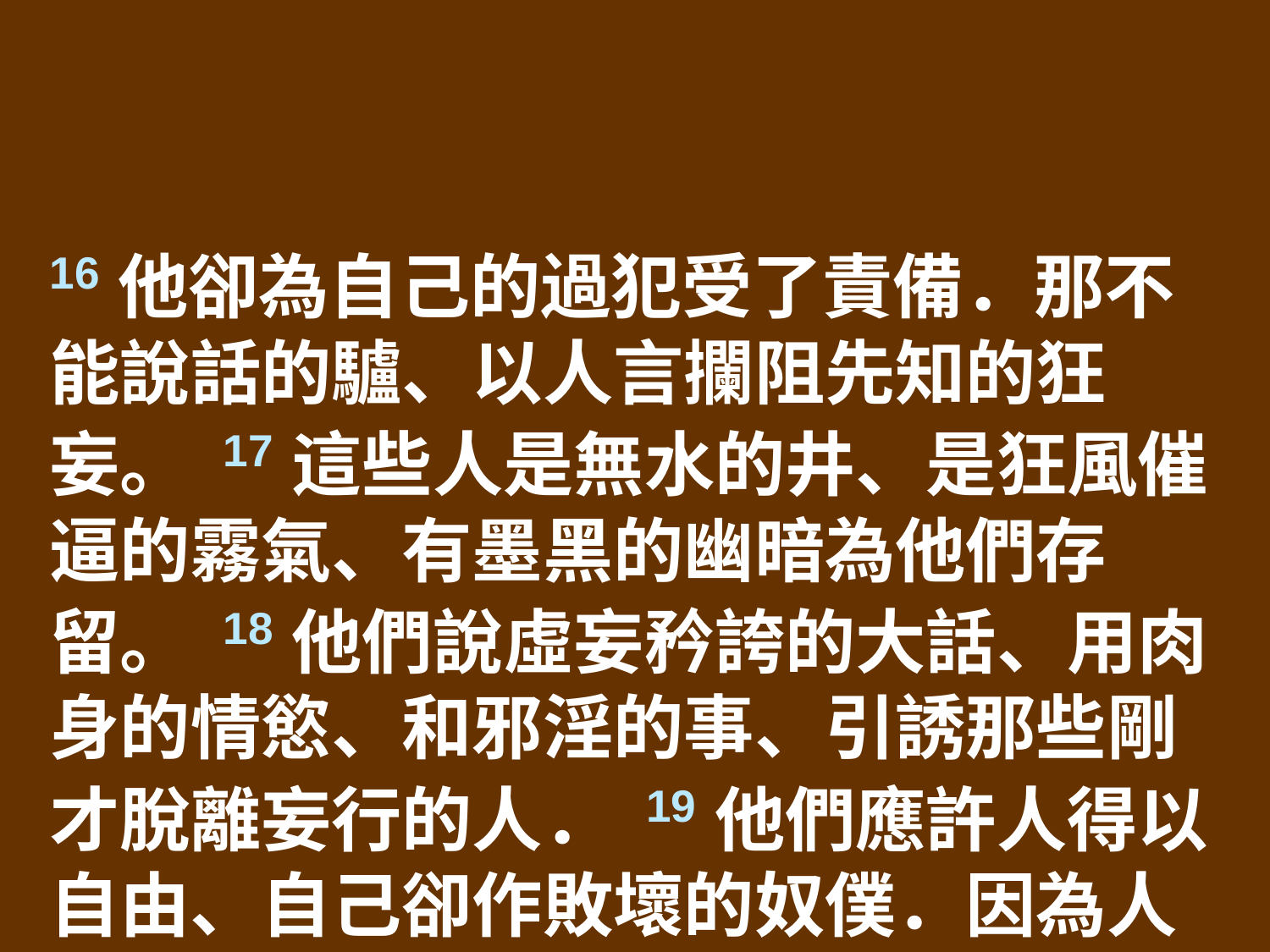

16他卻為自己的過犯受了責備．那不能說話的驢、以人言攔阻先知的狂妄。 17這些人是無水的井、是狂風催逼的霧氣、有墨黑的幽暗為他們存留。 18他們說虛妄矜誇的大話、用肉身的情慾、和邪淫的事、引誘那些剛才脫離妄行的人． 19他們應許人得以自由、自己卻作敗壞的奴僕．因為人被誰制伏就是誰的奴僕。